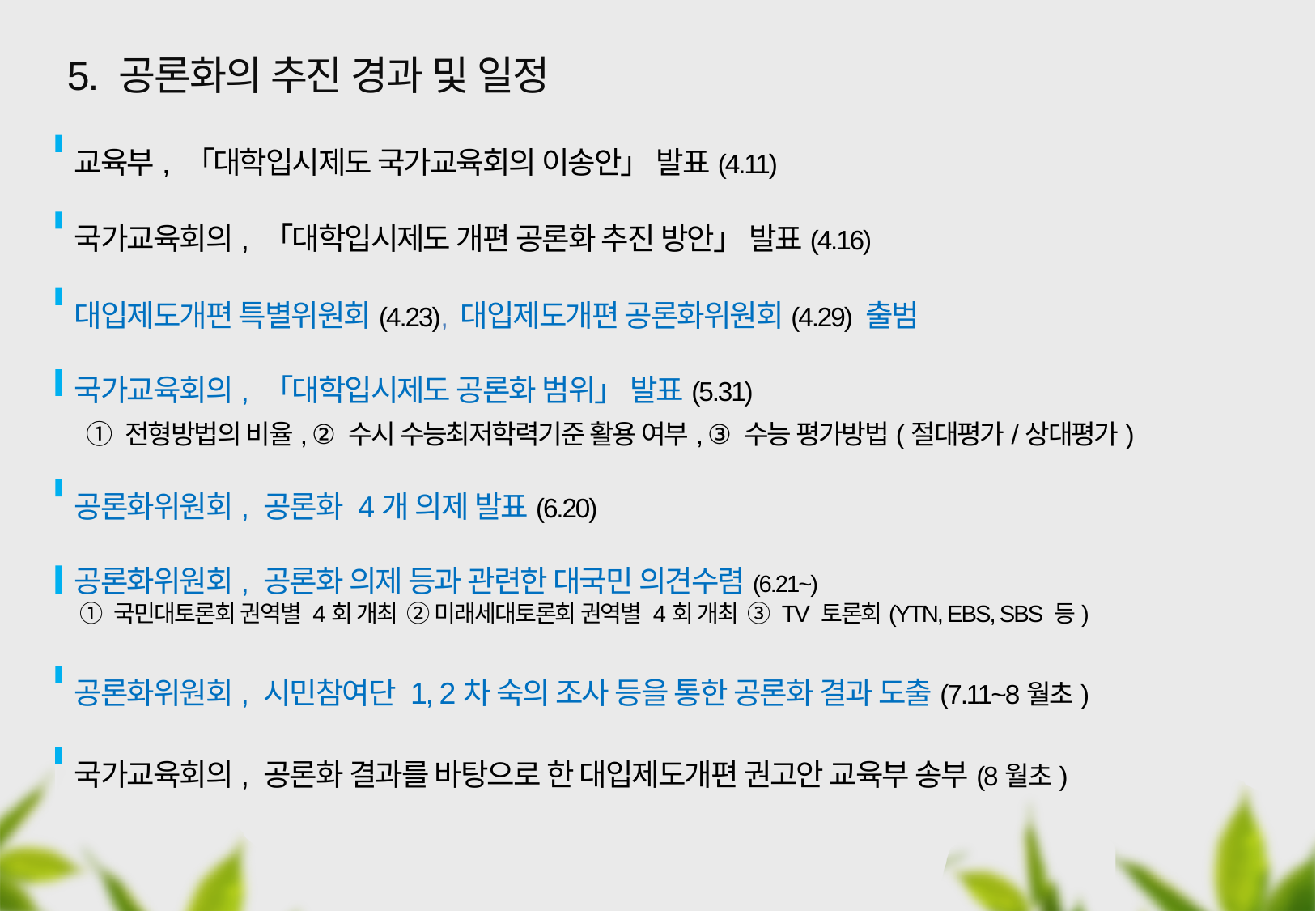

5. 공론화의 추진 경과 및 일정
교육부, 「대학입시제도 국가교육회의 이송안」 발표(4.11)

국가교육회의, 「대학입시제도 개편 공론화 추진 방안」 발표(4.16)

대입제도개편 특별위원회(4.23), 대입제도개편 공론화위원회(4.29) 출범

국가교육회의, 「대학입시제도 공론화 범위」 발표(5.31)

  ① 전형방법의 비율, ② 수시 수능최저학력기준 활용 여부, ③ 수능 평가방법(절대평가/상대평가)

공론화위원회, 공론화 4개 의제 발표(6.20)

공론화위원회, 공론화 의제 등과 관련한 대국민 의견수렴(6.21~)
 ① 국민대토론회 권역별 4회 개최  ② 미래세대토론회 권역별 4회 개최  ③ TV 토론회(YTN, EBS, SBS 등)

공론화위원회, 시민참여단 1, 2차 숙의 조사 등을 통한 공론화 결과 도출(7.11~8월초)

국가교육회의, 공론화 결과를 바탕으로 한 대입제도개편 권고안 교육부 송부(8월초)